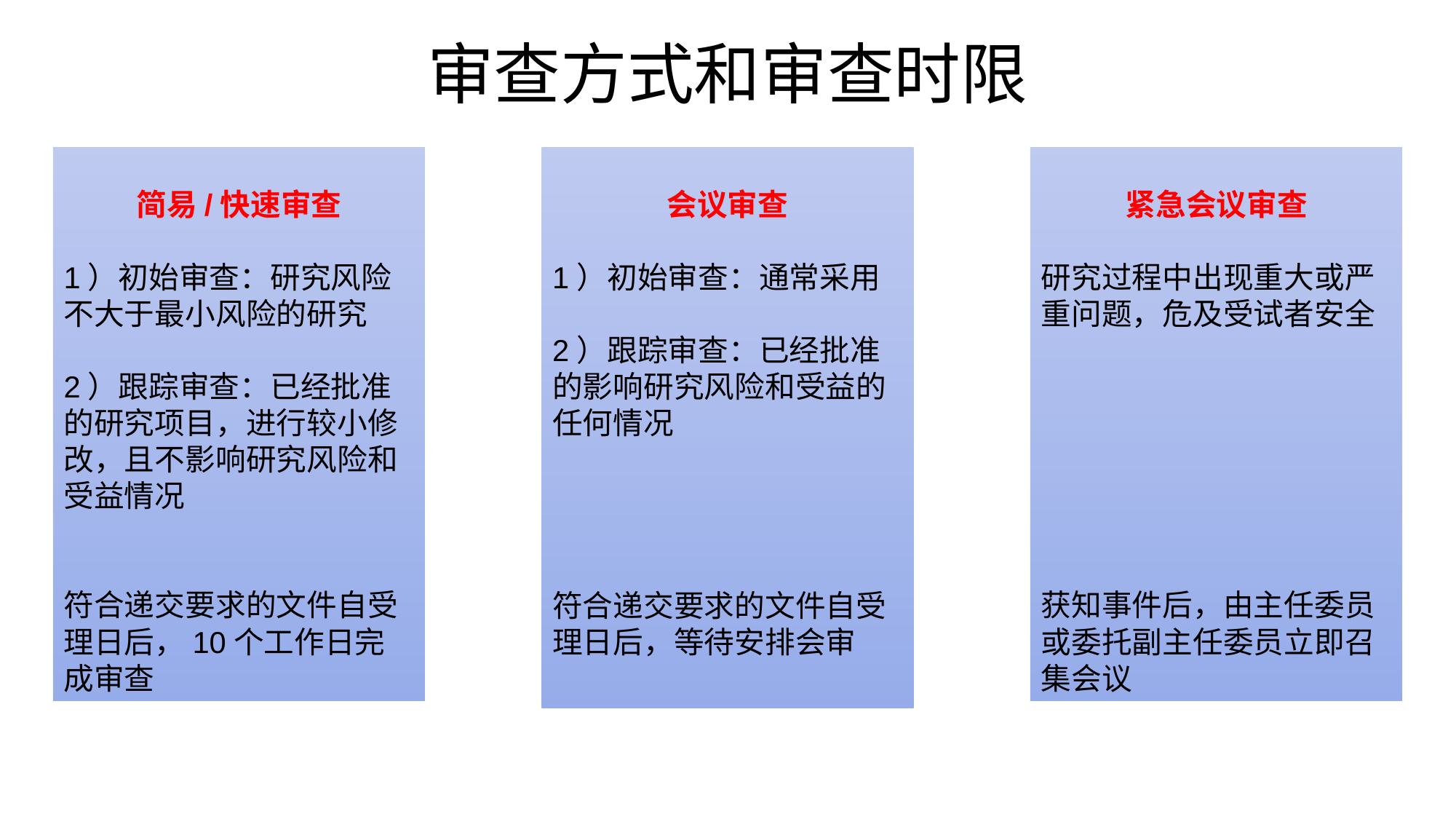

# 审查方式和审查时限

会议审查

1）初始审查：通常采用

2）跟踪审查：已经批准的影响研究风险和受益的任何情况

符合递交要求的文件自受理日后，等待安排会审

紧急会议审查

研究过程中出现重大或严重问题，危及受试者安全

获知事件后，由主任委员或委托副主任委员立即召集会议

简易/快速审查

1）初始审查：研究风险不大于最小风险的研究

2）跟踪审查：已经批准的研究项目，进行较小修改，且不影响研究风险和受益情况

符合递交要求的文件自受理日后，10个工作日完成审查